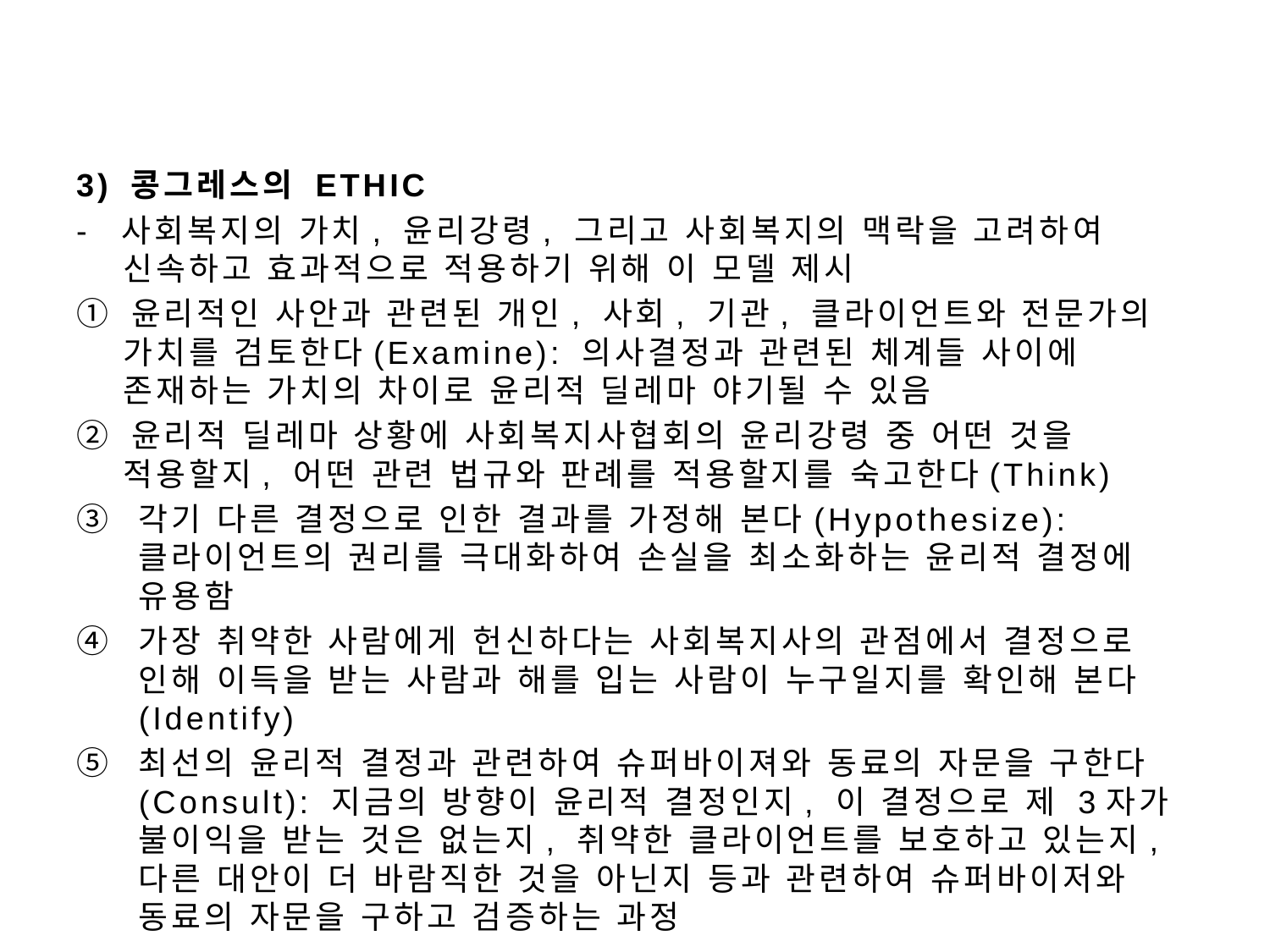

3) 콩그레스의 ETHIC
-  사회복지의 가치, 윤리강령, 그리고 사회복지의 맥락을 고려하여 신속하고 효과적으로 적용하기 위해 이 모델 제시
① 윤리적인 사안과 관련된 개인, 사회, 기관, 클라이언트와 전문가의 가치를 검토한다(Examine): 의사결정과 관련된 체계들 사이에 존재하는 가치의 차이로 윤리적 딜레마 야기될 수 있음
② 윤리적 딜레마 상황에 사회복지사협회의 윤리강령 중 어떤 것을 적용할지, 어떤 관련 법규와 판례를 적용할지를 숙고한다(Think)
각기 다른 결정으로 인한 결과를 가정해 본다(Hypothesize):클라이언트의 권리를 극대화하여 손실을 최소화하는 윤리적 결정에 유용함
가장 취약한 사람에게 헌신하다는 사회복지사의 관점에서 결정으로 인해 이득을 받는 사람과 해를 입는 사람이 누구일지를 확인해 본다(Identify)
최선의 윤리적 결정과 관련하여 슈퍼바이져와 동료의 자문을 구한다(Consult): 지금의 방향이 윤리적 결정인지, 이 결정으로 제 3자가 불이익을 받는 것은 없는지, 취약한 클라이언트를 보호하고 있는지, 다른 대안이 더 바람직한 것을 아닌지 등과 관련하여 슈퍼바이저와 동료의 자문을 구하고 검증하는 과정